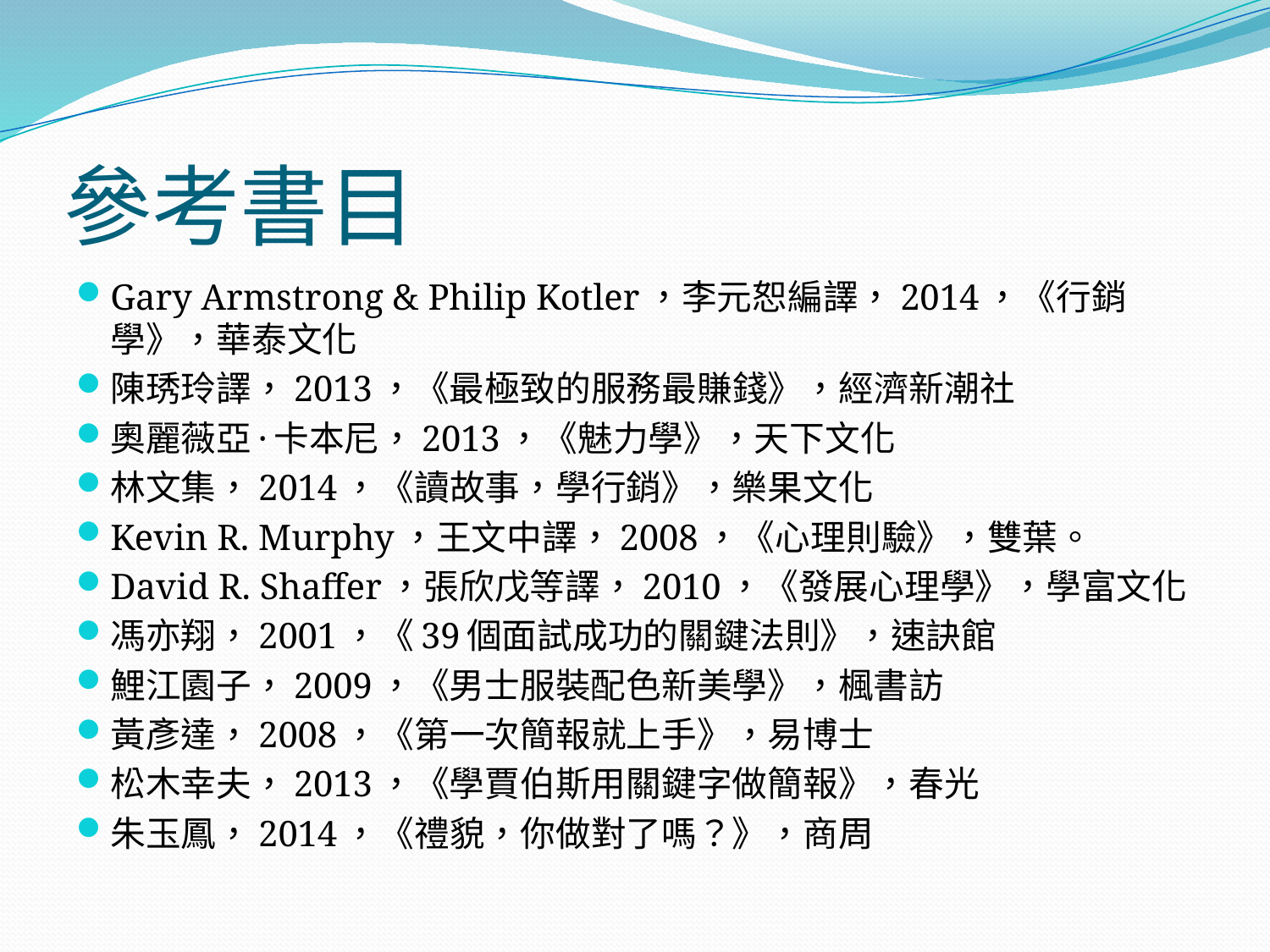

# 參考書目
Gary Armstrong & Philip Kotler，李元恕編譯，2014，《行銷學》，華泰文化
陳琇玲譯，2013，《最極致的服務最賺錢》，經濟新潮社
奧麗薇亞·卡本尼，2013，《魅力學》，天下文化
林文集，2014，《讀故事，學行銷》，樂果文化
Kevin R. Murphy，王文中譯，2008，《心理則驗》，雙葉。
David R. Shaffer，張欣戊等譯，2010，《發展心理學》，學富文化
馮亦翔，2001，《39個面試成功的關鍵法則》，速訣館
鯉江園子，2009，《男士服裝配色新美學》，楓書訪
黃彥達，2008，《第一次簡報就上手》，易博士
松木幸夫，2013，《學賈伯斯用關鍵字做簡報》，春光
朱玉鳳，2014，《禮貌，你做對了嗎？》，商周